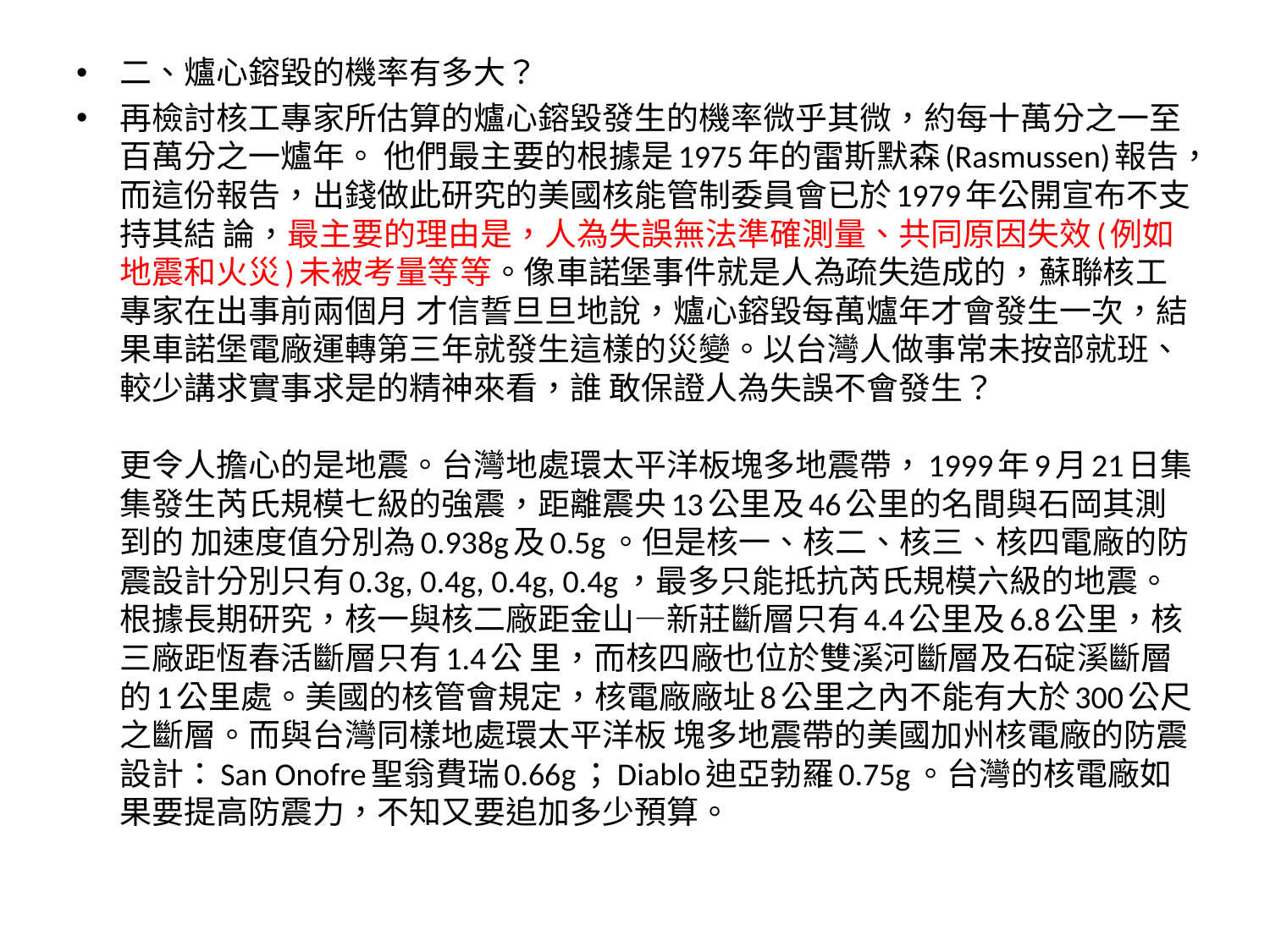

#
二、爐心鎔毀的機率有多大？
再檢討核工專家所估算的爐心鎔毀發生的機率微乎其微，約每十萬分之一至百萬分之一爐年。 他們最主要的根據是1975年的雷斯默森(Rasmussen)報告，而這份報告，出錢做此研究的美國核能管制委員會已於1979年公開宣布不支持其結 論，最主要的理由是，人為失誤無法準確測量、共同原因失效(例如地震和火災)未被考量等等。像車諾堡事件就是人為疏失造成的，蘇聯核工專家在出事前兩個月 才信誓旦旦地說，爐心鎔毀每萬爐年才會發生一次，結果車諾堡電廠運轉第三年就發生這樣的災變。以台灣人做事常未按部就班、較少講求實事求是的精神來看，誰 敢保證人為失誤不會發生？
更令人擔心的是地震。台灣地處環太平洋板塊多地震帶，1999年9月21日集集發生芮氏規模七級的強震，距離震央13公里及46公里的名間與石岡其測到的 加速度值分別為0.938g及0.5g。但是核一、核二、核三、核四電廠的防震設計分別只有0.3g, 0.4g, 0.4g, 0.4g，最多只能抵抗芮氏規模六級的地震。根據長期研究，核一與核二廠距金山—新莊斷層只有4.4公里及6.8公里，核三廠距恆春活斷層只有1.4公 里，而核四廠也位於雙溪河斷層及石碇溪斷層的1公里處。美國的核管會規定，核電廠廠址8公里之內不能有大於300公尺之斷層。而與台灣同樣地處環太平洋板 塊多地震帶的美國加州核電廠的防震設計：San Onofre聖翁費瑞0.66g；Diablo迪亞勃羅0.75g。台灣的核電廠如果要提高防震力，不知又要追加多少預算。